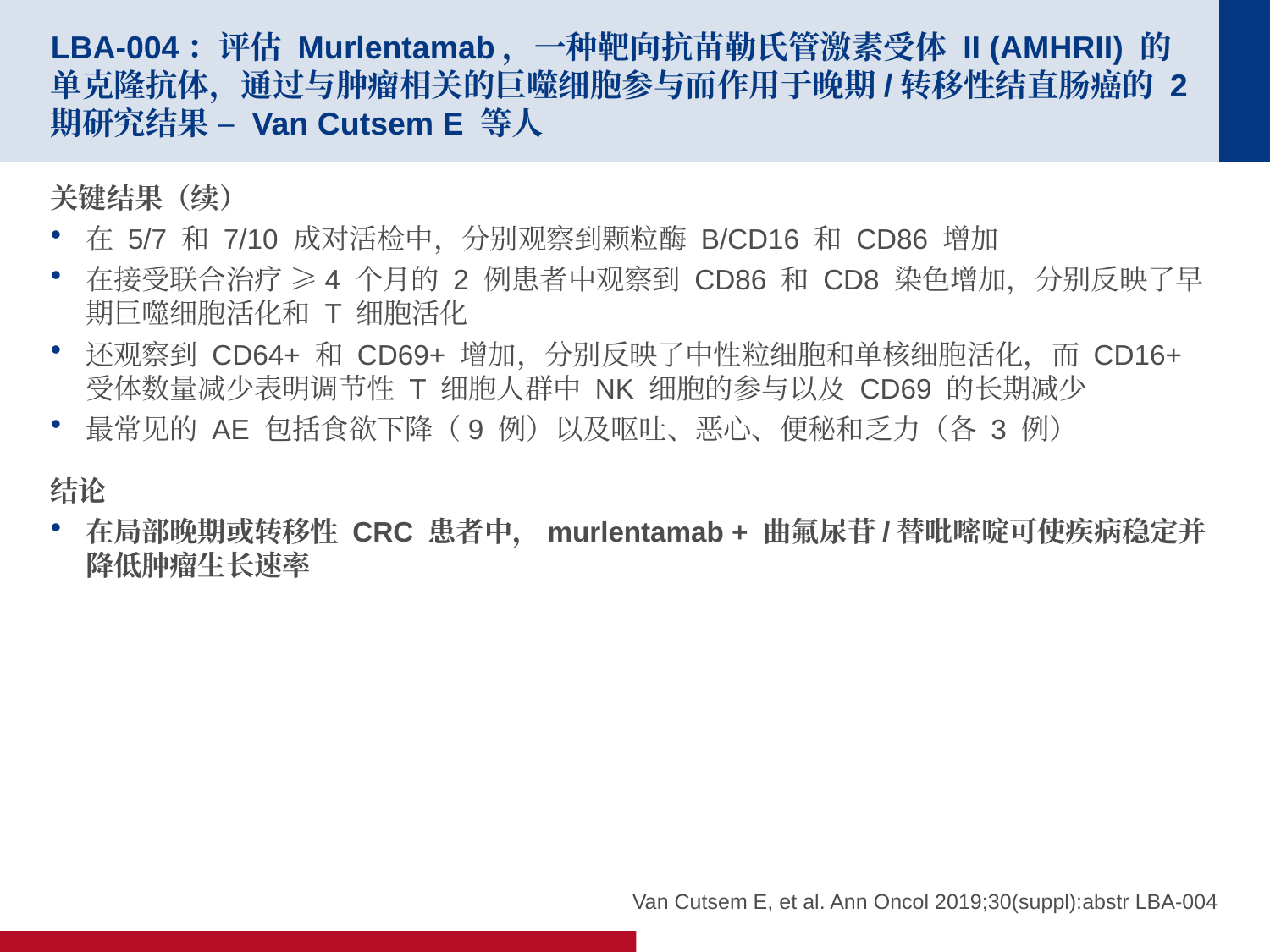

# LBA-004：评估 Murlentamab，一种靶向抗苗勒氏管激素受体 II (AMHRII) 的单克隆抗体，通过与肿瘤相关的巨噬细胞参与而作用于晚期/转移性结直肠癌的 2 期研究结果 – Van Cutsem E 等人
关键结果（续）
在 5/7 和 7/10 成对活检中，分别观察到颗粒酶 B/CD16 和 CD86 增加
在接受联合治疗 ≥4 个月的 2 例患者中观察到 CD86 和 CD8 染色增加，分别反映了早期巨噬细胞活化和 T 细胞活化
还观察到 CD64+ 和 CD69+ 增加，分别反映了中性粒细胞和单核细胞活化，而 CD16+ 受体数量减少表明调节性 T 细胞人群中 NK 细胞的参与以及 CD69 的长期减少
最常见的 AE 包括食欲下降（9 例）以及呕吐、恶心、便秘和乏力（各 3 例）
结论
在局部晚期或转移性 CRC 患者中，murlentamab + 曲氟尿苷/替吡嘧啶可使疾病稳定并降低肿瘤生长速率
Van Cutsem E, et al. Ann Oncol 2019;30(suppl):abstr LBA-004